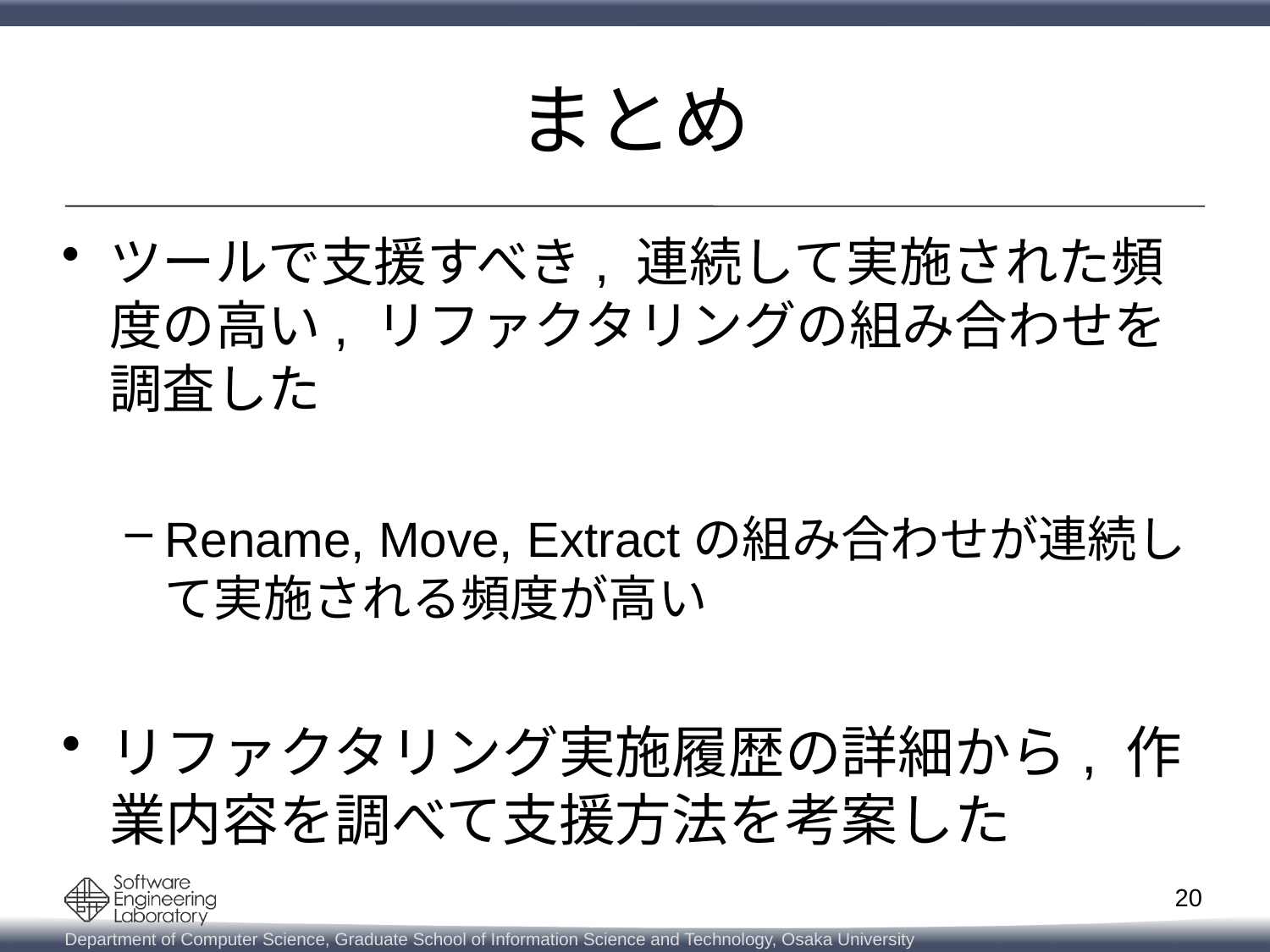

# まとめ
ツールで支援すべき, 連続して実施された頻度の高い, リファクタリングの組み合わせを調査した

Rename, Move, Extractの組み合わせが連続して実施される頻度が高い

リファクタリング実施履歴の詳細から, 作業内容を調べて支援方法を考案した

20